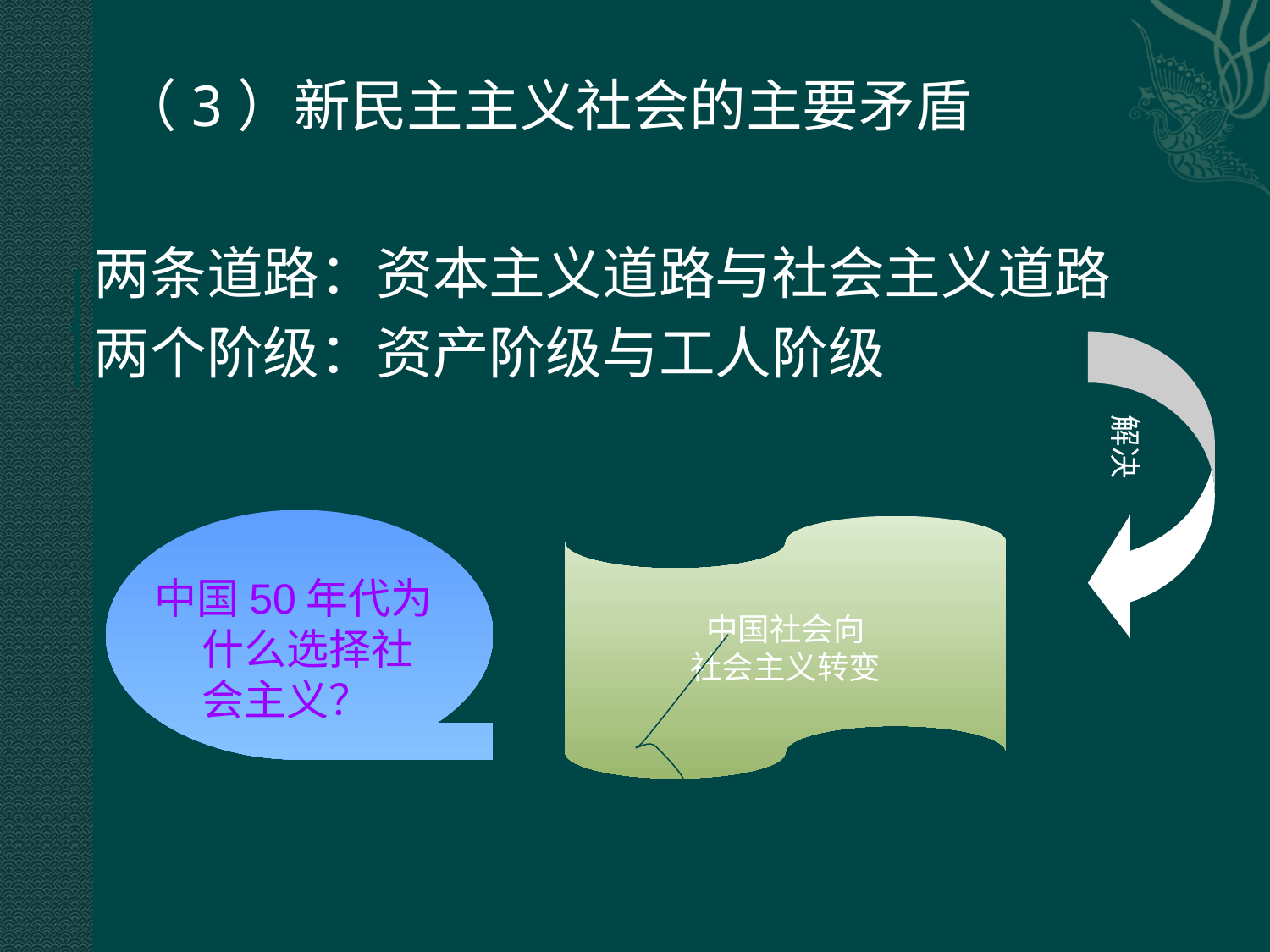

#
（3）新民主主义社会的主要矛盾
  两条道路：资本主义道路与社会主义道路
  两个阶级：资产阶级与工人阶级

解决

中国社会向
社会主义转变
中国50年代为什么选择社会主义？